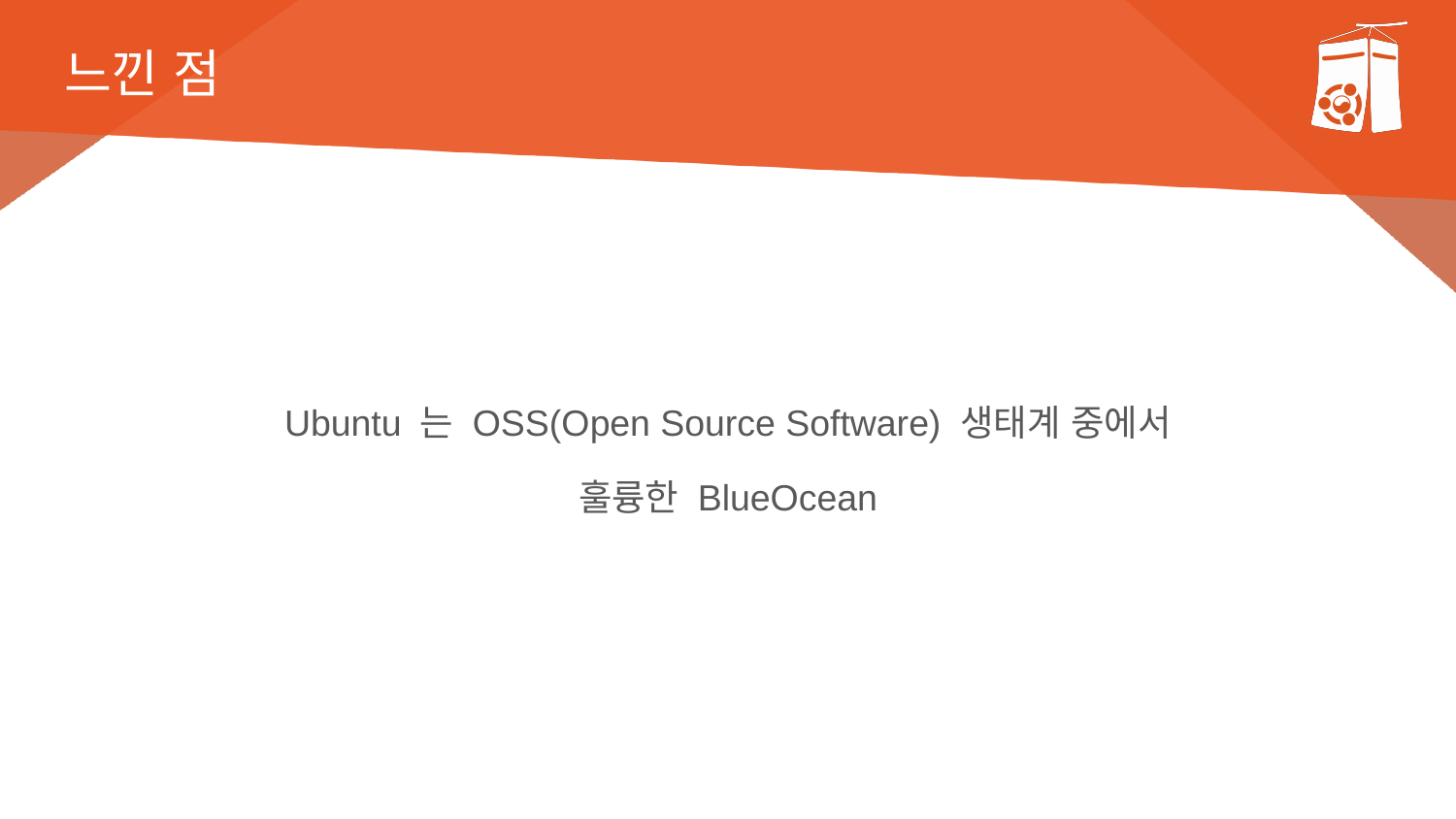

# 느낀 점
Ubuntu 는 OSS(Open Source Software) 생태계 중에서
훌륭한 BlueOcean